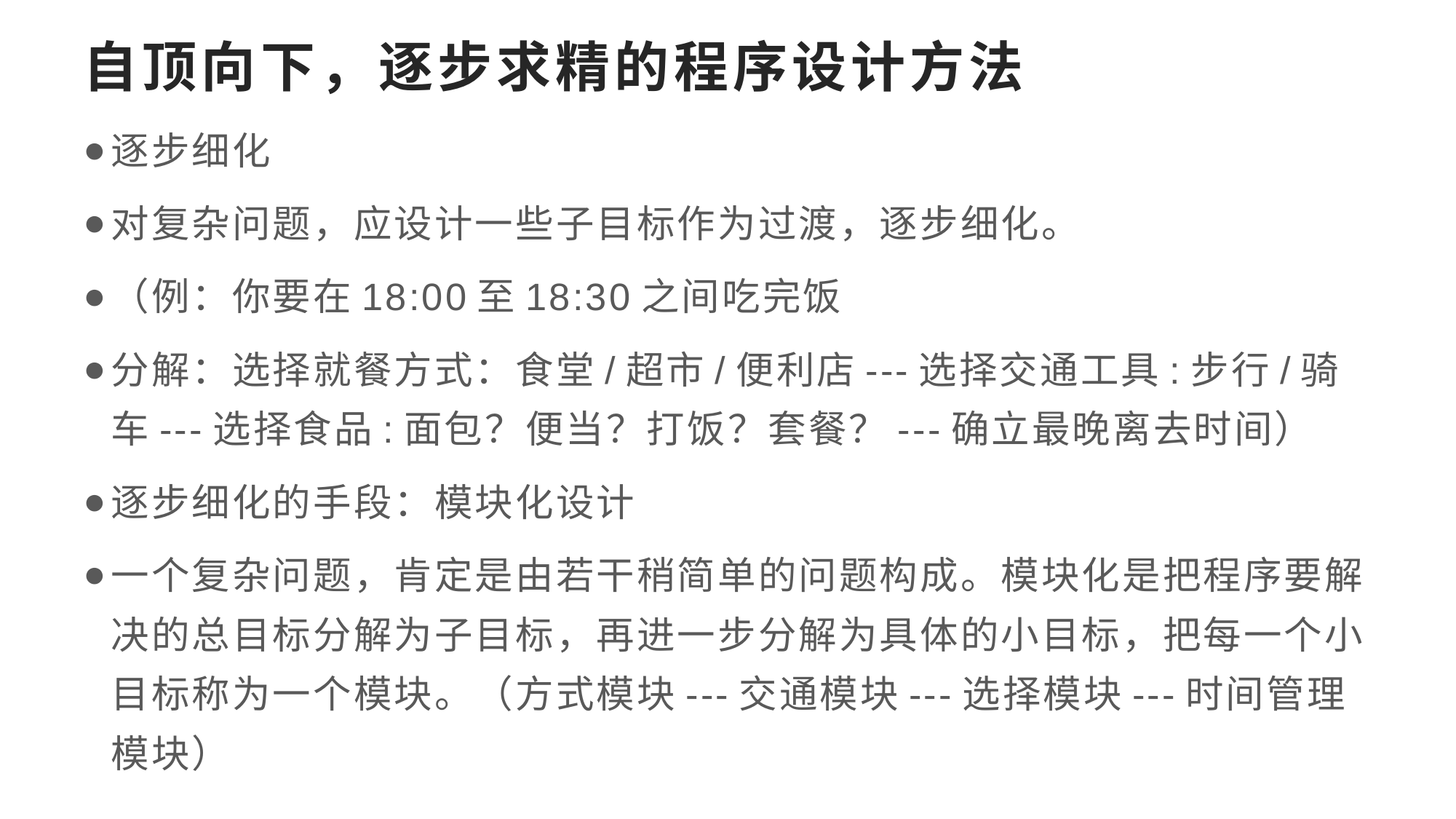

# 自顶向下，逐步求精的程序设计方法
逐步细化
对复杂问题，应设计一些子目标作为过渡，逐步细化。
（例：你要在18:00至18:30之间吃完饭
分解：选择就餐方式：食堂/超市/便利店---选择交通工具:步行/骑车---选择食品:面包？便当？打饭？套餐？---确立最晚离去时间）
逐步细化的手段：模块化设计
一个复杂问题，肯定是由若干稍简单的问题构成。模块化是把程序要解决的总目标分解为子目标，再进一步分解为具体的小目标，把每一个小目标称为一个模块。（方式模块---交通模块---选择模块---时间管理模块）